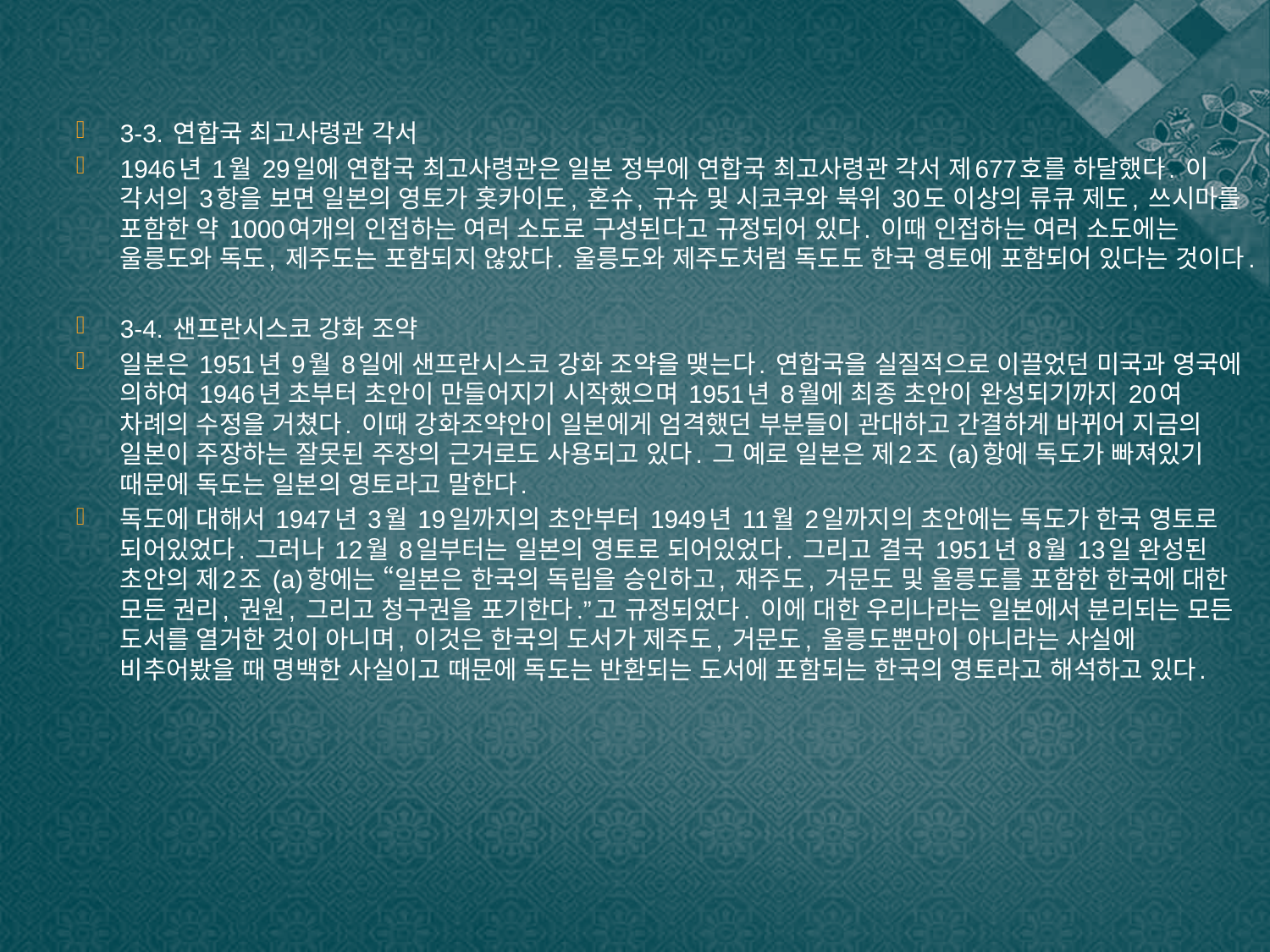

3-3. 연합국 최고사령관 각서
1946년 1월 29일에 연합국 최고사령관은 일본 정부에 연합국 최고사령관 각서 제677호를 하달했다. 이 각서의 3항을 보면 일본의 영토가 홋카이도, 혼슈, 규슈 및 시코쿠와 북위 30도 이상의 류큐 제도, 쓰시마를 포함한 약 1000여개의 인접하는 여러 소도로 구성된다고 규정되어 있다. 이때 인접하는 여러 소도에는 울릉도와 독도, 제주도는 포함되지 않았다. 울릉도와 제주도처럼 독도도 한국 영토에 포함되어 있다는 것이다.

3-4. 샌프란시스코 강화 조약
일본은 1951년 9월 8일에 샌프란시스코 강화 조약을 맺는다. 연합국을 실질적으로 이끌었던 미국과 영국에 의하여 1946년 초부터 초안이 만들어지기 시작했으며 1951년 8월에 최종 초안이 완성되기까지 20여 차례의 수정을 거쳤다. 이때 강화조약안이 일본에게 엄격했던 부분들이 관대하고 간결하게 바뀌어 지금의 일본이 주장하는 잘못된 주장의 근거로도 사용되고 있다. 그 예로 일본은 제2조 (a)항에 독도가 빠져있기 때문에 독도는 일본의 영토라고 말한다.
독도에 대해서 1947년 3월 19일까지의 초안부터 1949년 11월 2일까지의 초안에는 독도가 한국 영토로 되어있었다. 그러나 12월 8일부터는 일본의 영토로 되어있었다. 그리고 결국 1951년 8월 13일 완성된 초안의 제2조 (a)항에는 “일본은 한국의 독립을 승인하고, 재주도, 거문도 및 울릉도를 포함한 한국에 대한 모든 권리, 권원, 그리고 청구권을 포기한다.”고 규정되었다. 이에 대한 우리나라는 일본에서 분리되는 모든 도서를 열거한 것이 아니며, 이것은 한국의 도서가 제주도, 거문도, 울릉도뿐만이 아니라는 사실에 비추어봤을 때 명백한 사실이고 때문에 독도는 반환되는 도서에 포함되는 한국의 영토라고 해석하고 있다.